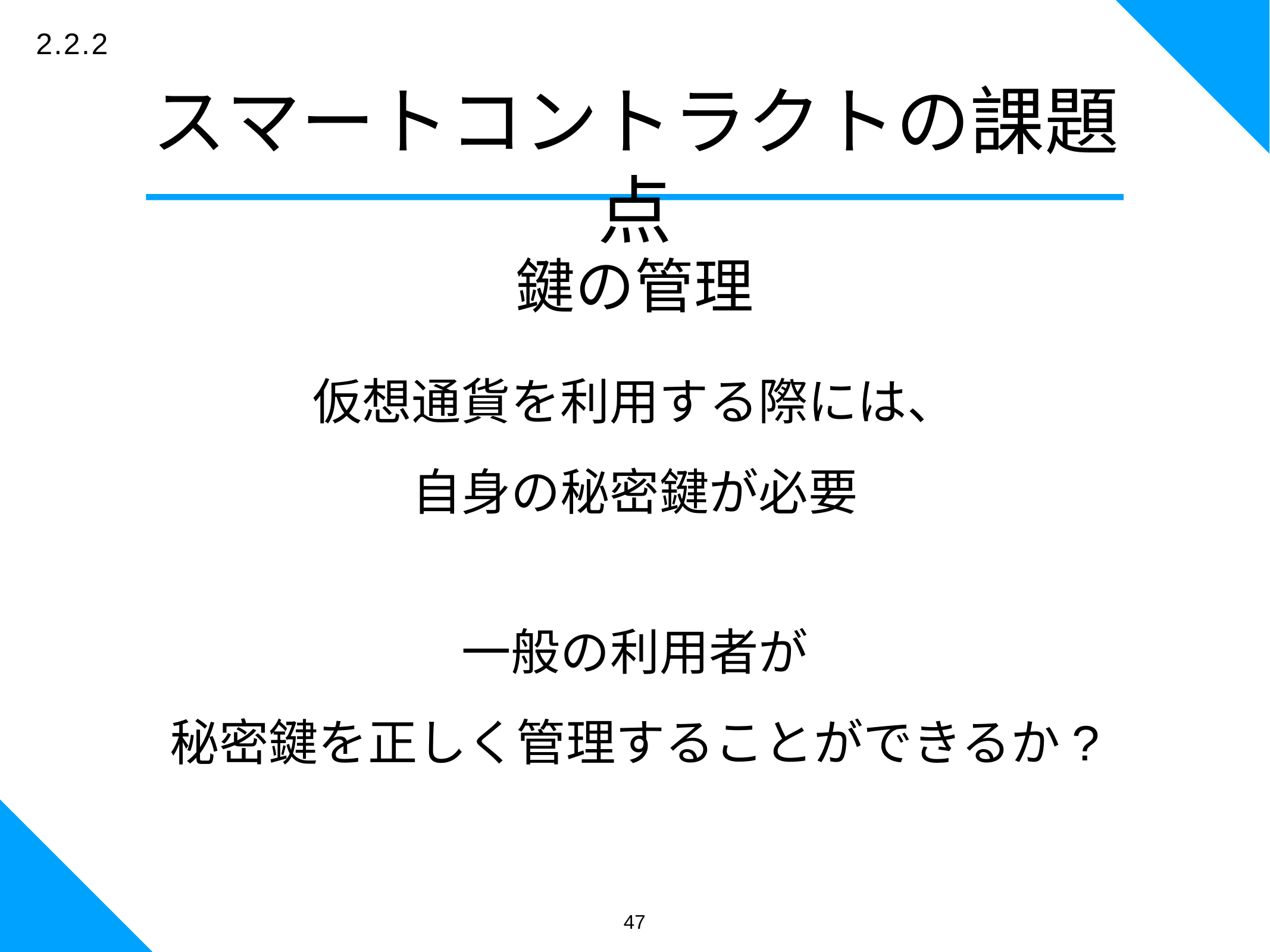

47
2.2.2
# スマートコントラクトの課題点
鍵の管理
仮想通貨を利用する際には、
自身の秘密鍵が必要
一般の利用者が
秘密鍵を正しく管理することができるか?